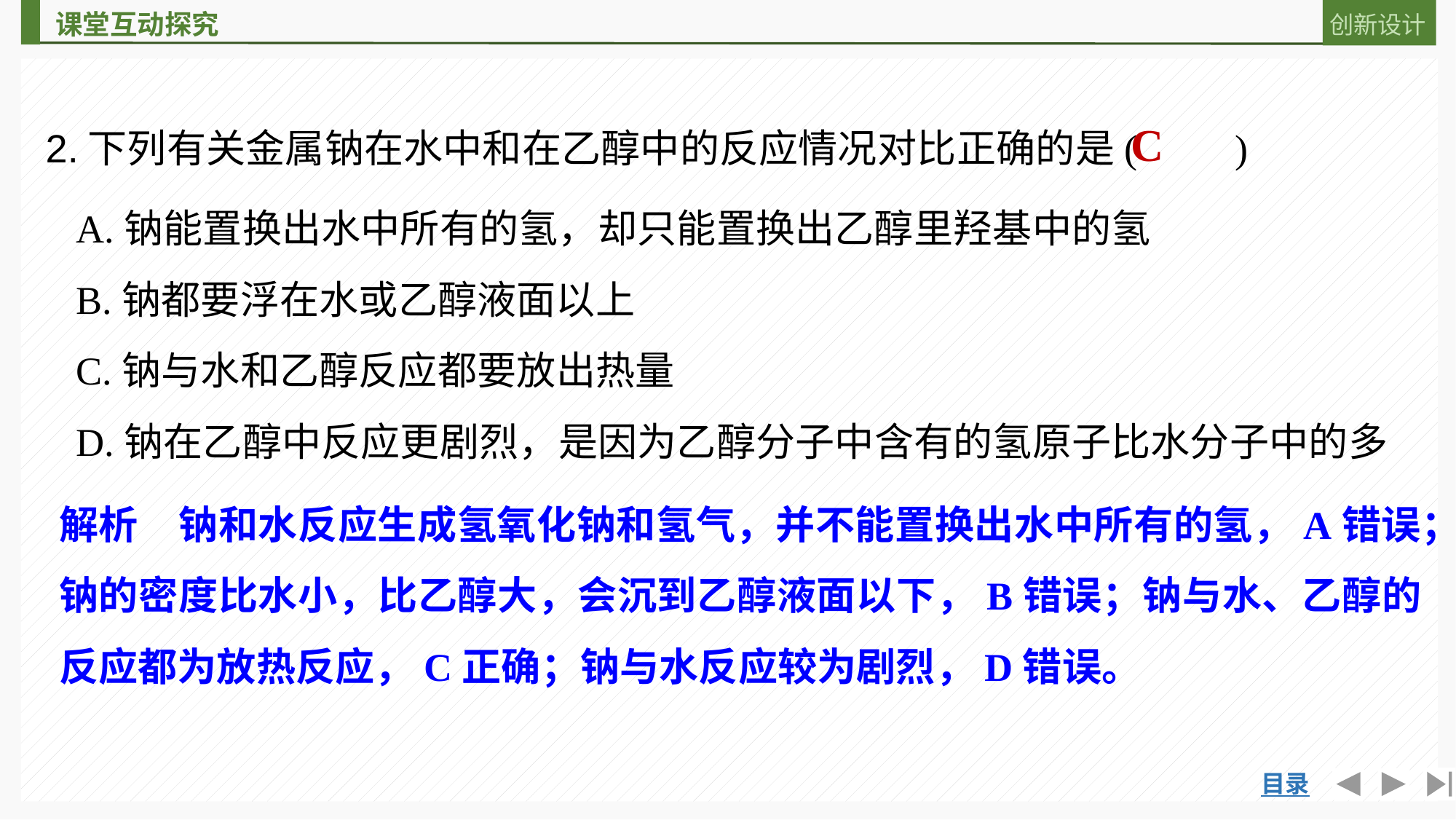

2.下列有关金属钠在水中和在乙醇中的反应情况对比正确的是(　　)
C
A.钠能置换出水中所有的氢，却只能置换出乙醇里羟基中的氢
B.钠都要浮在水或乙醇液面以上
C.钠与水和乙醇反应都要放出热量
D.钠在乙醇中反应更剧烈，是因为乙醇分子中含有的氢原子比水分子中的多
解析　钠和水反应生成氢氧化钠和氢气，并不能置换出水中所有的氢，A错误；钠的密度比水小，比乙醇大，会沉到乙醇液面以下，B错误；钠与水、乙醇的反应都为放热反应，C正确；钠与水反应较为剧烈，D错误。